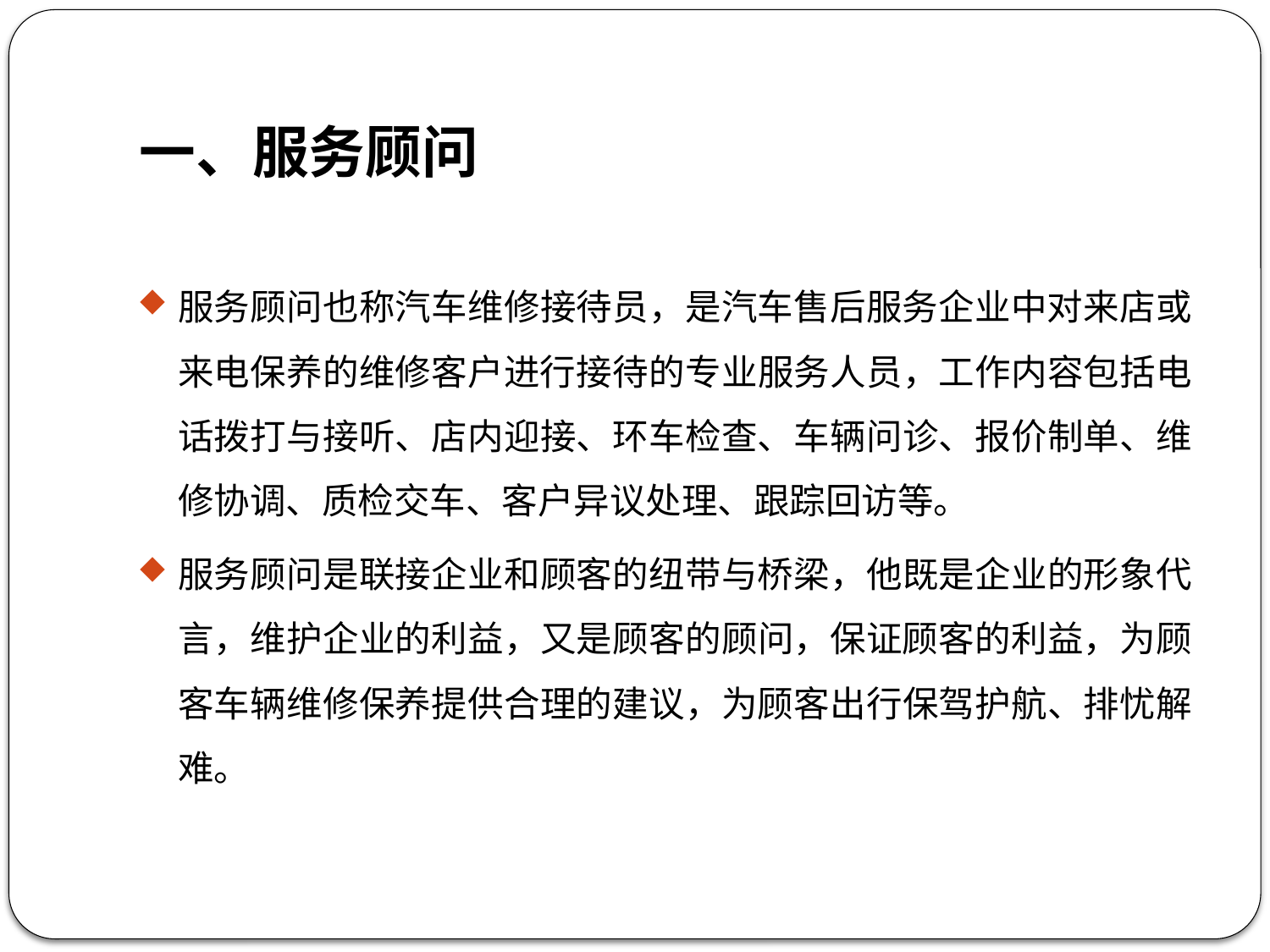

# 一、服务顾问

服务顾问也称汽车维修接待员，是汽车售后服务企业中对来店或来电保养的维修客户进行接待的专业服务人员，工作内容包括电话拨打与接听、店内迎接、环车检查、车辆问诊、报价制单、维修协调、质检交车、客户异议处理、跟踪回访等。
服务顾问是联接企业和顾客的纽带与桥梁，他既是企业的形象代言，维护企业的利益，又是顾客的顾问，保证顾客的利益，为顾客车辆维修保养提供合理的建议，为顾客出行保驾护航、排忧解难。